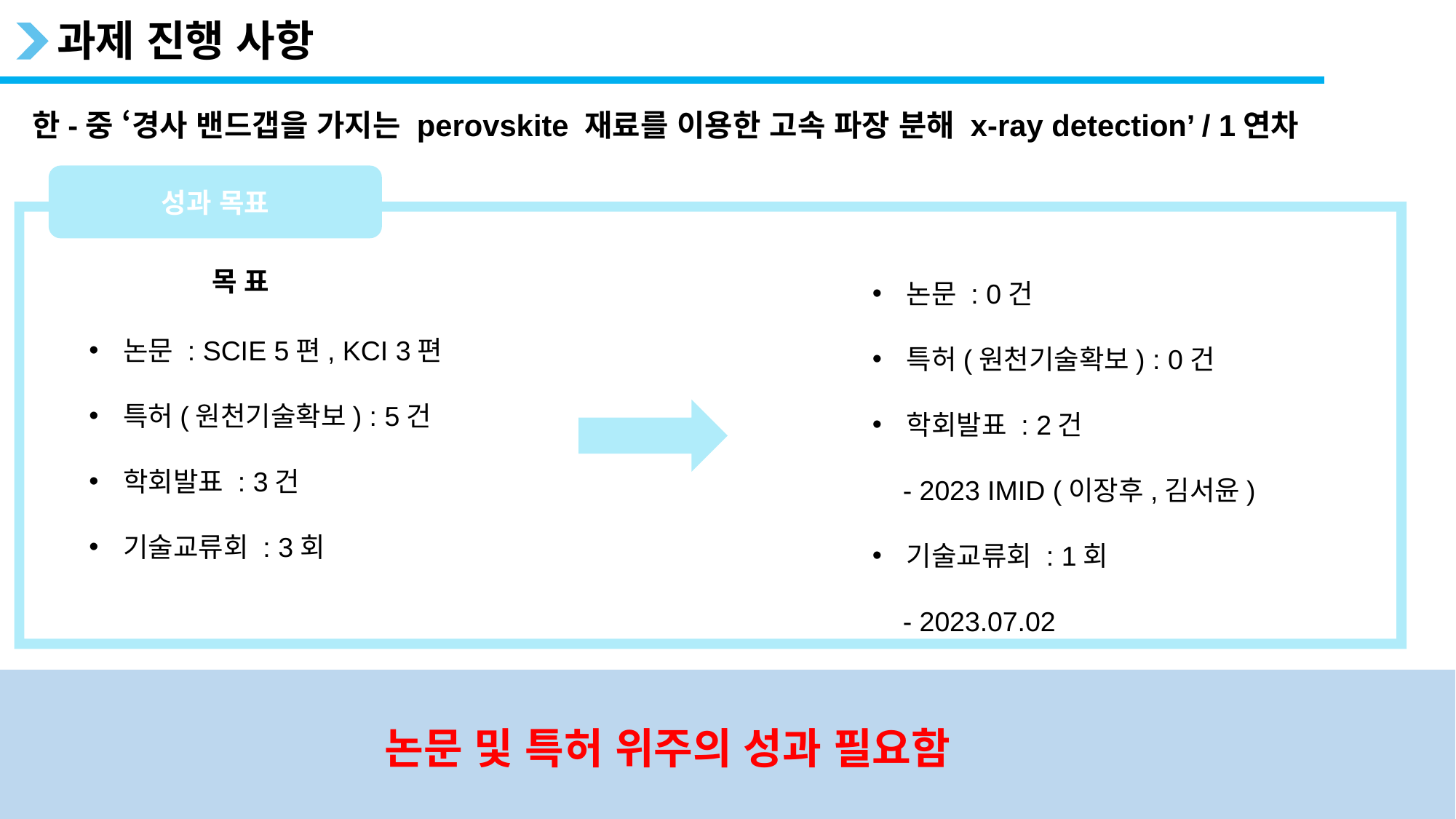

과제 진행 사항

한-중 ‘경사 밴드갭을 가지는 perovskite 재료를 이용한 고속 파장 분해 x-ray detection’ / 1연차
성과 목표

논문 : 0건
특허(원천기술확보) : 0건
학회발표 : 2건
    - 2023 IMID (이장후,김서윤)
기술교류회 : 1회
    - 2023.07.02
목 표
논문 : SCIE 5편, KCI 3편
특허(원천기술확보) : 5건
학회발표 : 3건
기술교류회 : 3회

논문 및 특허 위주의 성과 필요함